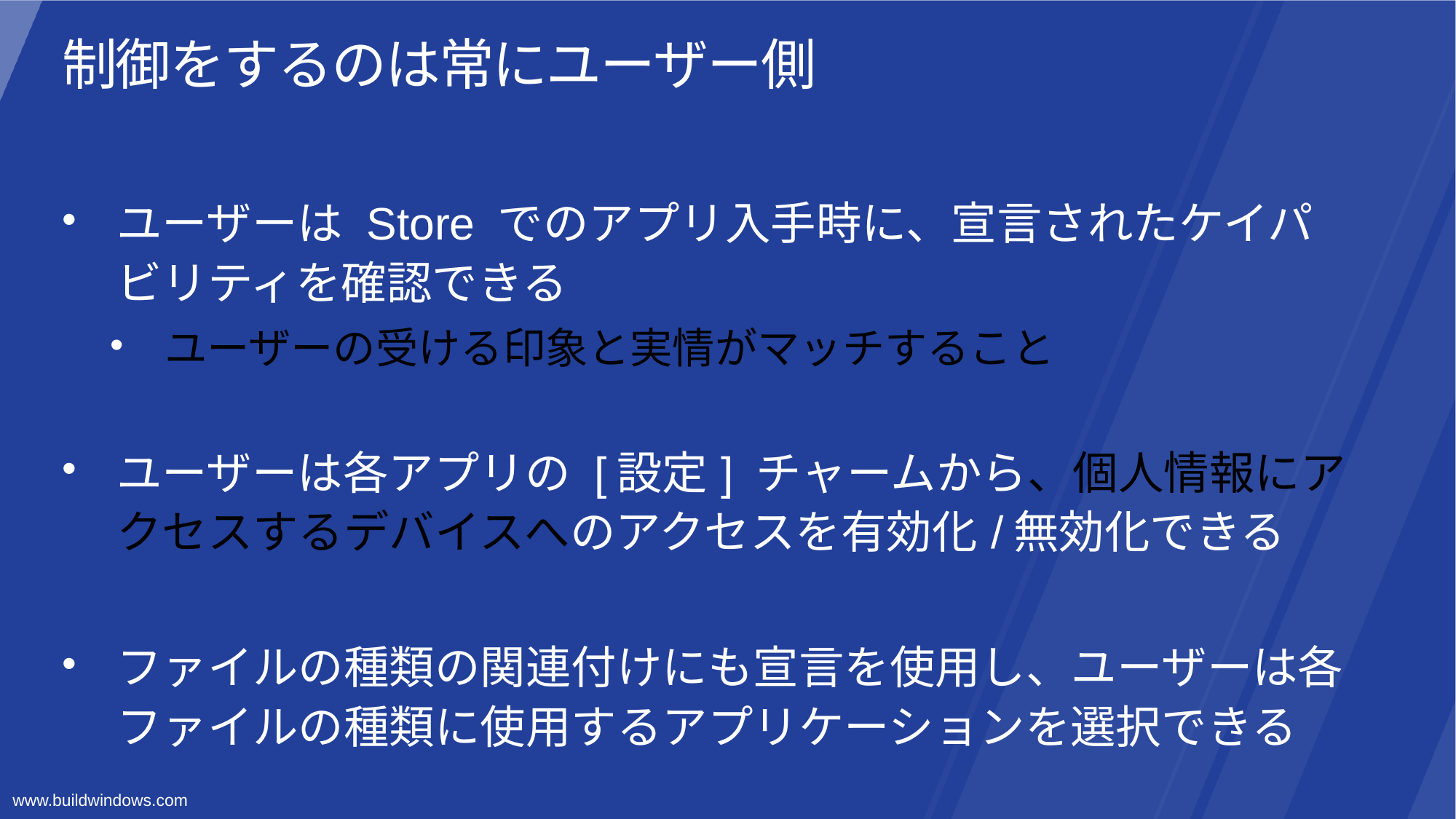

# 制御をするのは常にユーザー側
ユーザーは Store でのアプリ入手時に、宣言されたケイパビリティを確認できる
ユーザーの受ける印象と実情がマッチすること

ユーザーは各アプリの [設定] チャームから、個人情報にアクセスするデバイスへのアクセスを有効化/無効化できる

ファイルの種類の関連付けにも宣言を使用し、ユーザーは各ファイルの種類に使用するアプリケーションを選択できる